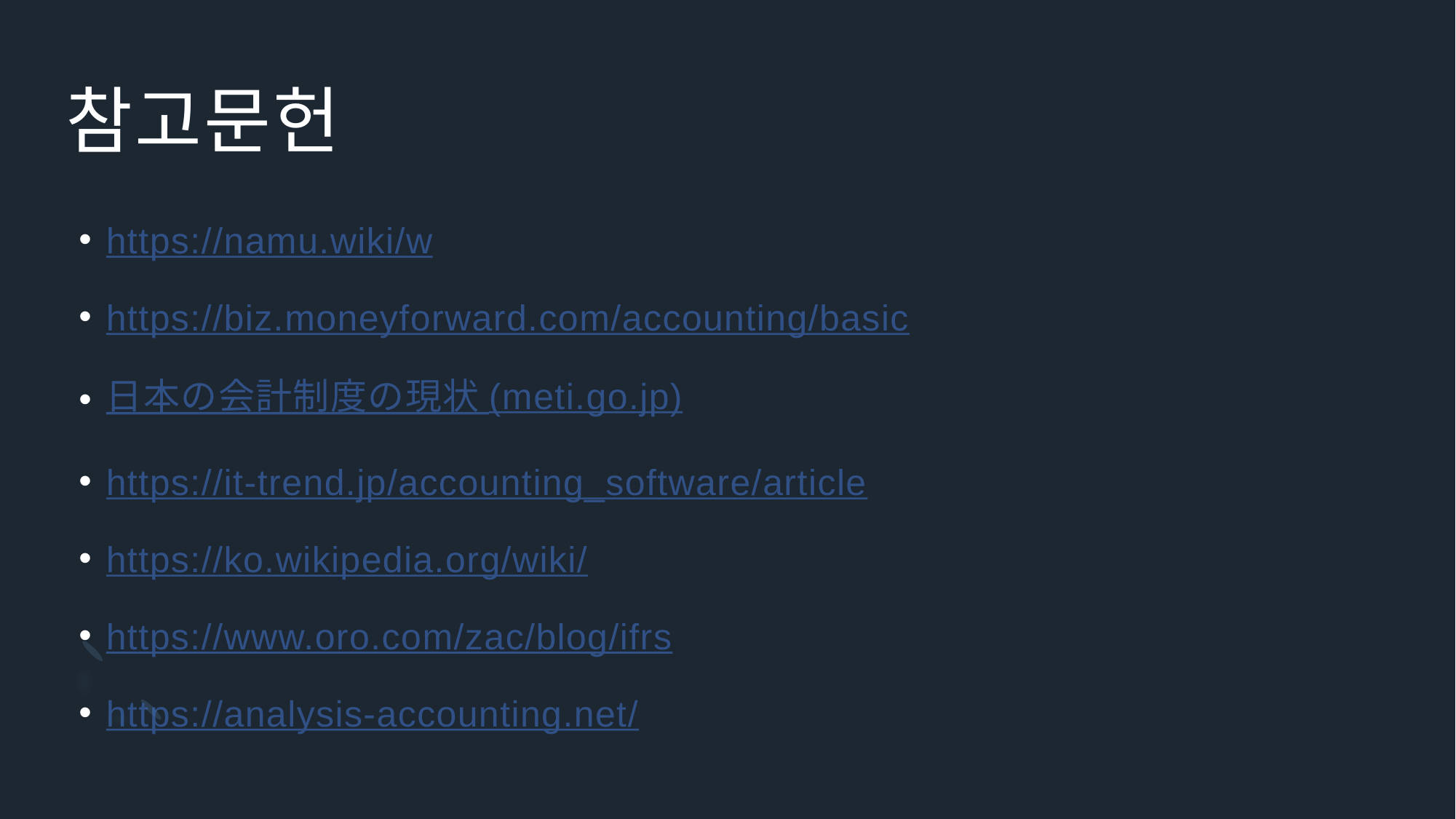

# 참고문헌
https://namu.wiki/w
https://biz.moneyforward.com/accounting/basic
日本の会計制度の現状 (meti.go.jp)
https://it-trend.jp/accounting_software/article
https://ko.wikipedia.org/wiki/
https://www.oro.com/zac/blog/ifrs
https://analysis-accounting.net/